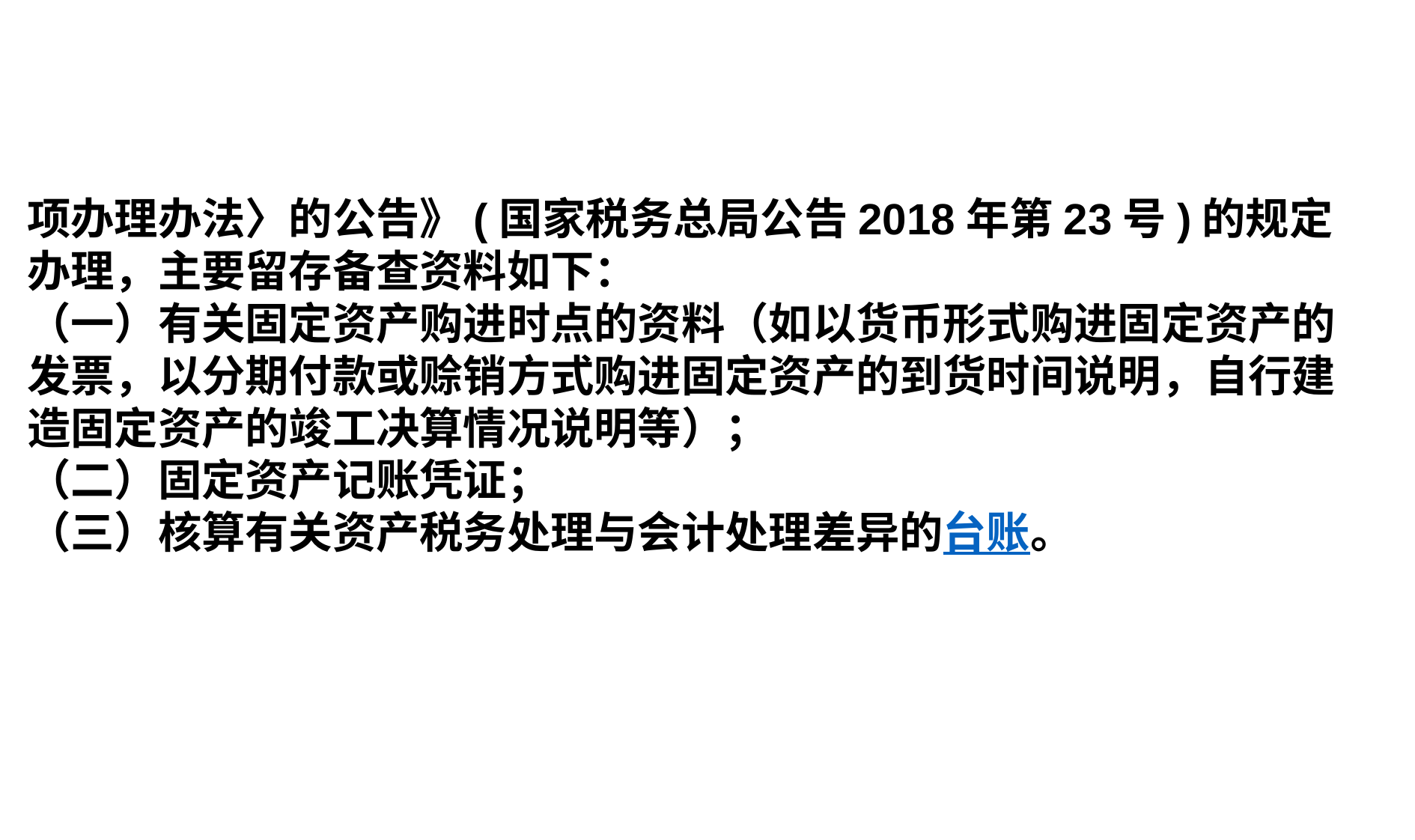

项办理办法〉的公告》(国家税务总局公告2018年第23号)的规定办理，主要留存备查资料如下：
（一）有关固定资产购进时点的资料（如以货币形式购进固定资产的发票，以分期付款或赊销方式购进固定资产的到货时间说明，自行建造固定资产的竣工决算情况说明等）；
（二）固定资产记账凭证；
（三）核算有关资产税务处理与会计处理差异的台账。